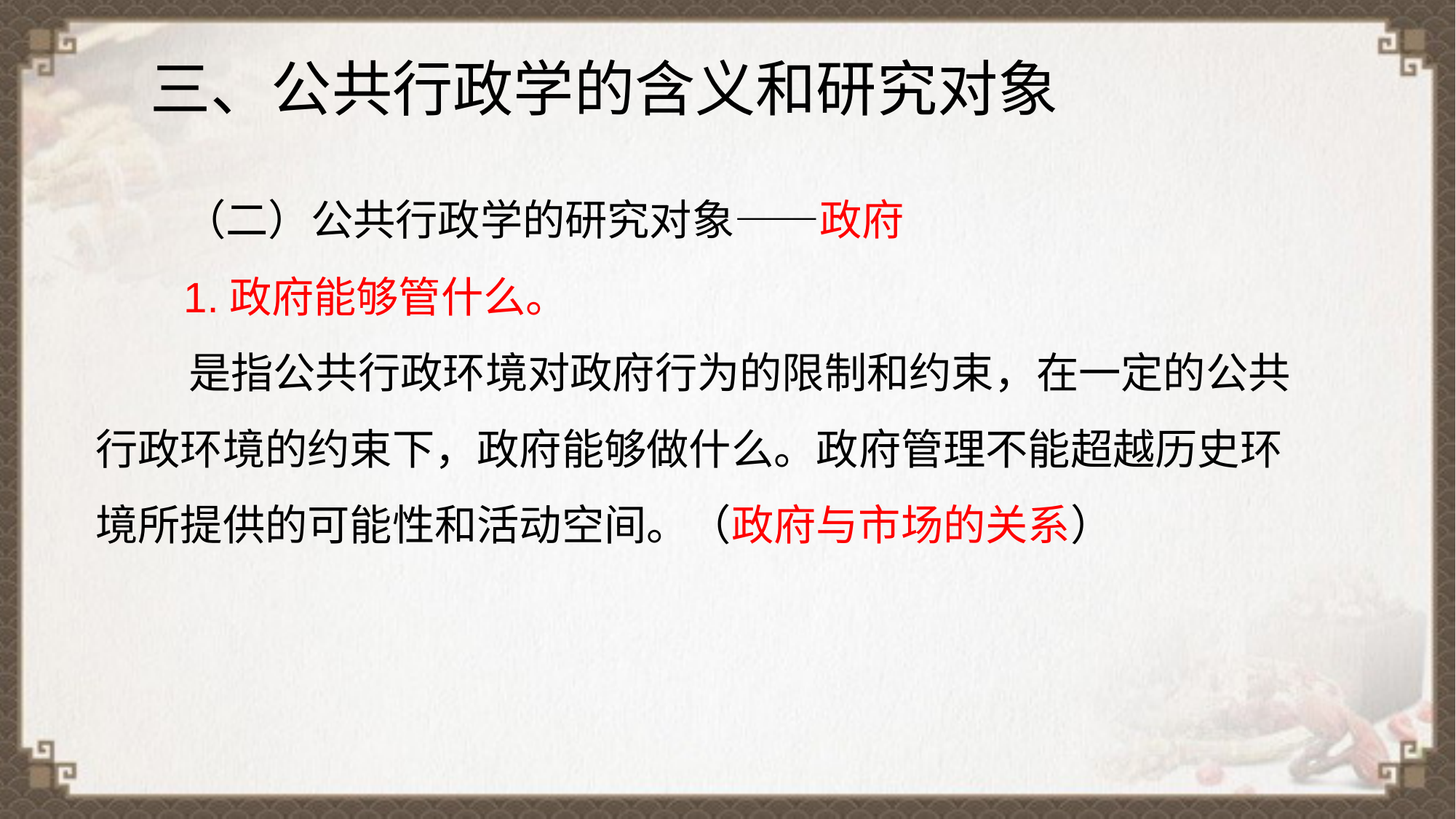

三、公共行政学的含义和研究对象

  （二）公共行政学的研究对象——政府
   1.政府能够管什么。
   是指公共行政环境对政府行为的限制和约束，在一定的公共行政环境的约束下，政府能够做什么。政府管理不能超越历史环境所提供的可能性和活动空间。（政府与市场的关系）